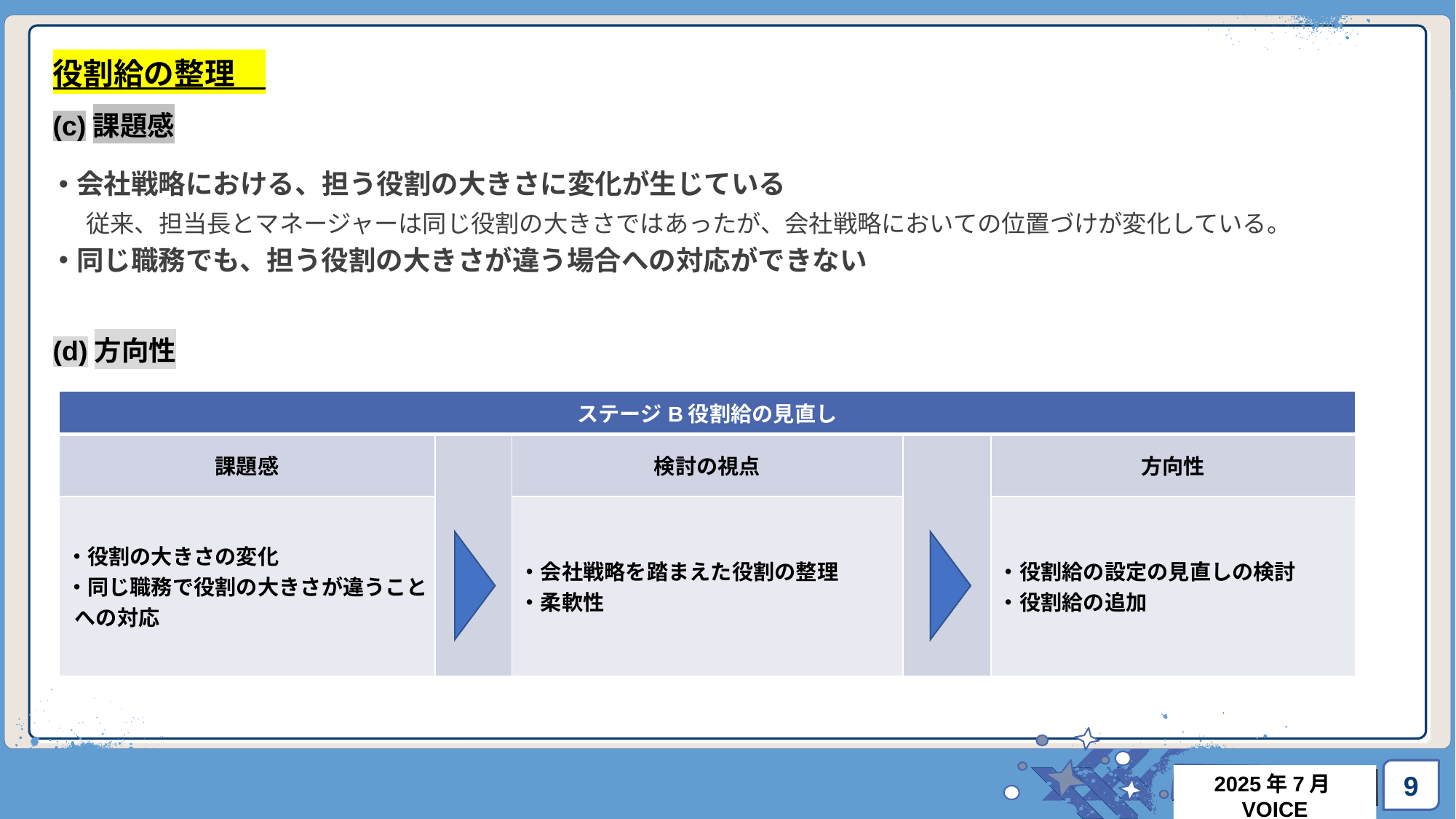

役割給の整理
(c)課題感
会社戦略における、担う役割の大きさに変化が生じている
　従来、担当長とマネージャーは同じ役割の大きさではあったが、会社戦略においての位置づけが変化している。
同じ職務でも、担う役割の大きさが違う場合への対応ができない

(d)方向性
| ステージB役割給の見直し |  |  |  |  |
| --- | --- | --- | --- | --- |
| 課題感 |  | 検討の視点 |  | 方向性 |
| ・役割の大きさの変化 ・同じ職務で役割の大きさが違うことへの対応 |  | ・会社戦略を踏まえた役割の整理 ・柔軟性 |  | ・役割給の設定の見直しの検討 ・役割給の追加 |

9
2025年7月VOICE